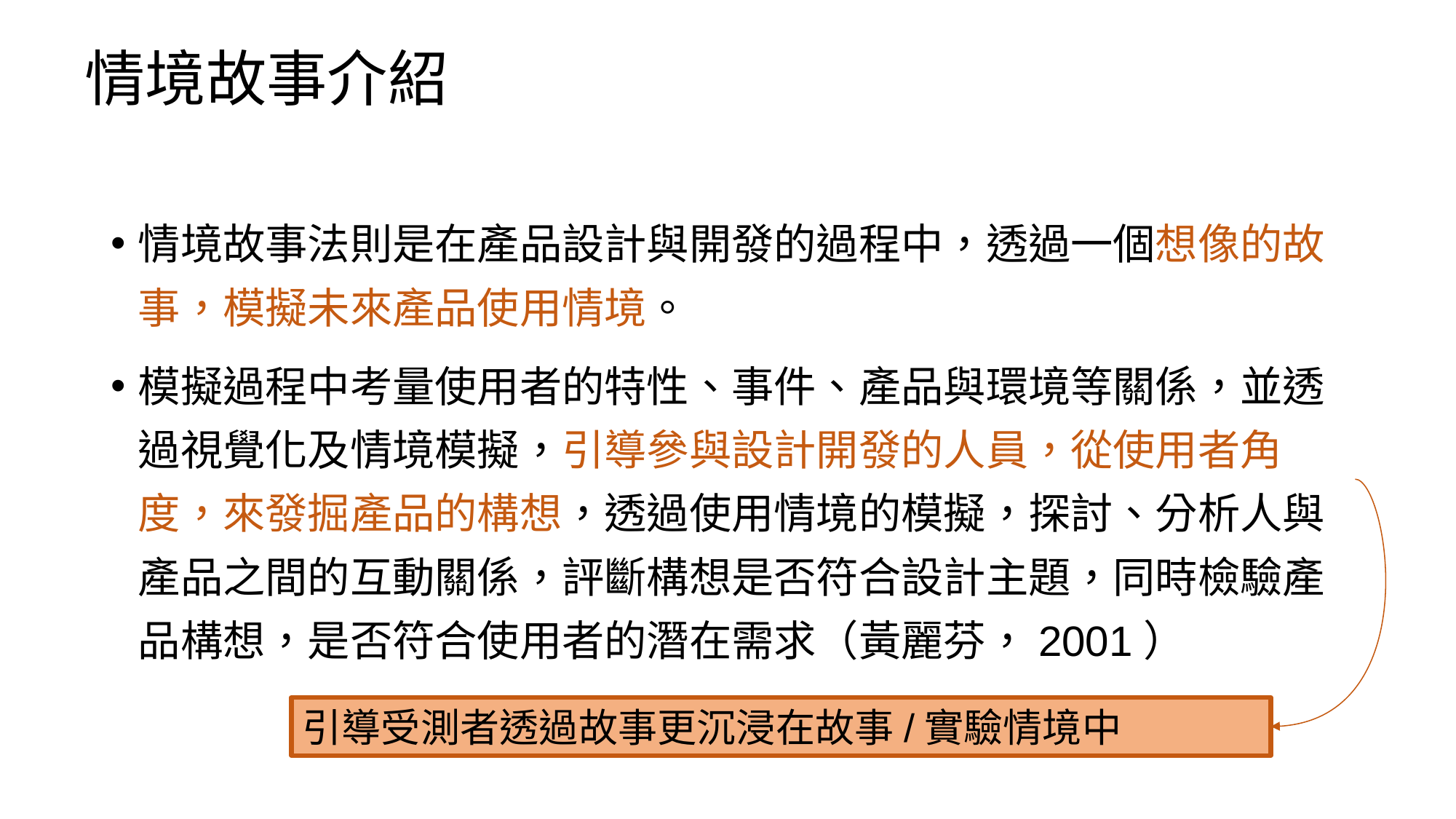

# 情境故事介紹
情境故事法則是在產品設計與開發的過程中，透過一個想像的故事，模擬未來產品使用情境。
模擬過程中考量使用者的特性、事件、產品與環境等關係，並透過視覺化及情境模擬，引導參與設計開發的人員，從使用者角度，來發掘產品的構想，透過使用情境的模擬，探討、分析人與產品之間的互動關係，評斷構想是否符合設計主題，同時檢驗產品構想，是否符合使用者的潛在需求（黃麗芬，2001）
引導受測者透過故事更沉浸在故事/實驗情境中